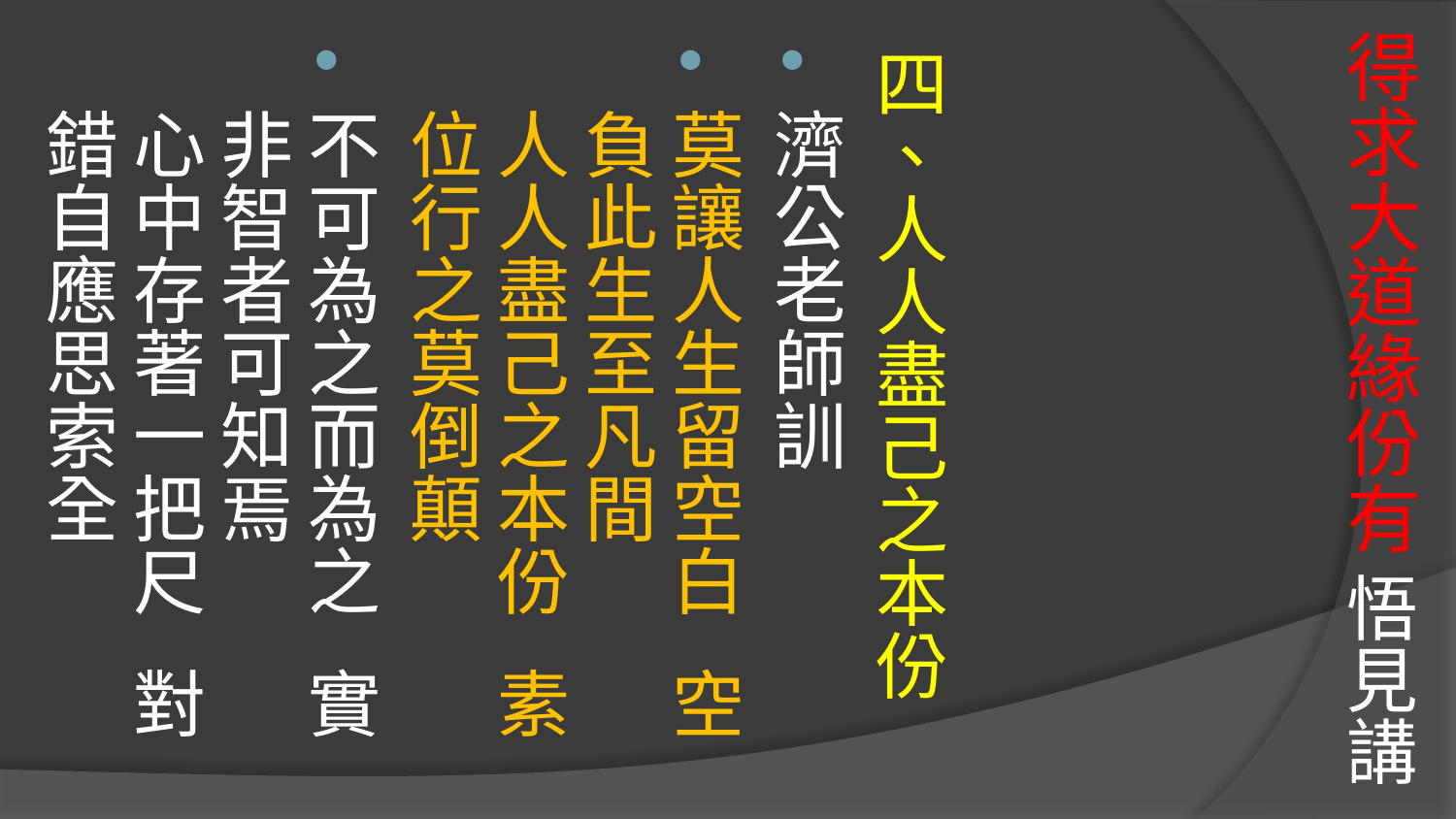

# 得求大道緣份有 悟見講
四、人人盡己之本份
濟公老師訓
莫讓人生留空白   空負此生至凡間
人人盡己之本份   素位行之莫倒顛
不可為之而為之   實非智者可知焉 
心中存著一把尺   對錯自應思索全